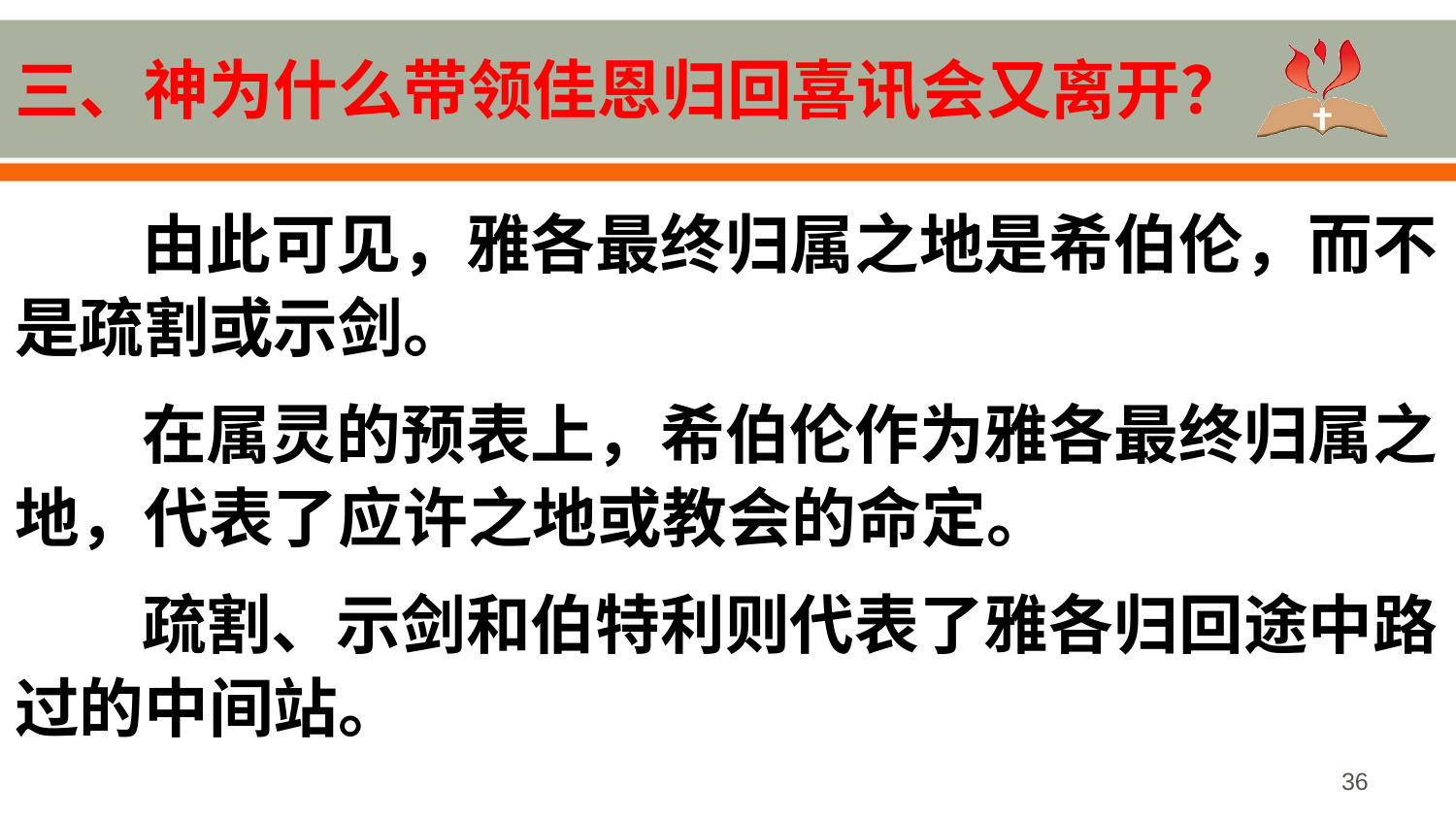

# 三、神为什么带领佳恩归回喜讯会又离开？
由此可见，雅各最终归属之地是希伯伦，而不是疏割或示剑。
在属灵的预表上，希伯伦作为雅各最终归属之地，代表了应许之地或教会的命定。
疏割、示剑和伯特利则代表了雅各归回途中路过的中间站。

36